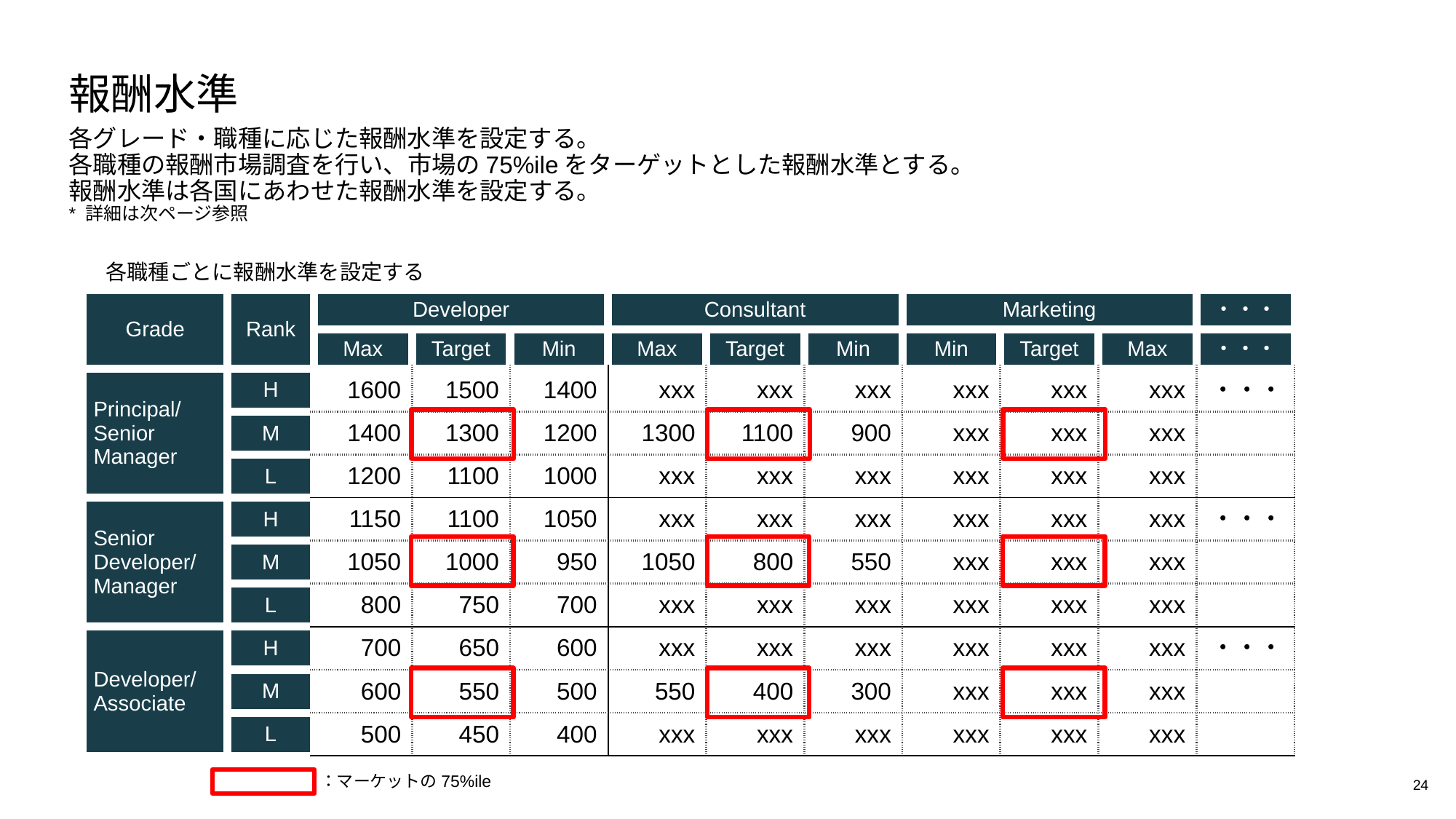

# 報酬水準
各グレード・職種に応じた報酬水準を設定する。
各職種の報酬市場調査を行い、市場の75%ileをターゲットとした報酬水準とする。
報酬水準は各国にあわせた報酬水準を設定する。
* 詳細は次ページ参照
各職種ごとに報酬水準を設定する
| Grade | Rank | Developer |  |  | Consultant |  |  | Marketing |  |  | ・・・ |
| --- | --- | --- | --- | --- | --- | --- | --- | --- | --- | --- | --- |
|  |  | Max | Target | Min | Max | Target | Min | Min | Target | Max | ・・・ |
| Principal/ Senior Manager | H | 1600 | 1500 | 1400 | xxx | xxx | xxx | xxx | xxx | xxx | ・・・ |
|  | M | 1400 | 1300 | 1200 | 1300 | 1100 | 900 | xxx | xxx | xxx |  |
|  | L | 1200 | 1100 | 1000 | xxx | xxx | xxx | xxx | xxx | xxx |  |
| Senior Developer/ Manager | H | 1150 | 1100 | 1050 | xxx | xxx | xxx | xxx | xxx | xxx | ・・・ |
|  | M | 1050 | 1000 | 950 | 1050 | 800 | 550 | xxx | xxx | xxx |  |
|  | L | 800 | 750 | 700 | xxx | xxx | xxx | xxx | xxx | xxx |  |
| Developer/ Associate | H | 700 | 650 | 600 | xxx | xxx | xxx | xxx | xxx | xxx | ・・・ |
|  | M | 600 | 550 | 500 | 550 | 400 | 300 | xxx | xxx | xxx |  |
|  | L | 500 | 450 | 400 | xxx | xxx | xxx | xxx | xxx | xxx |  |

24
：マーケットの75%ile